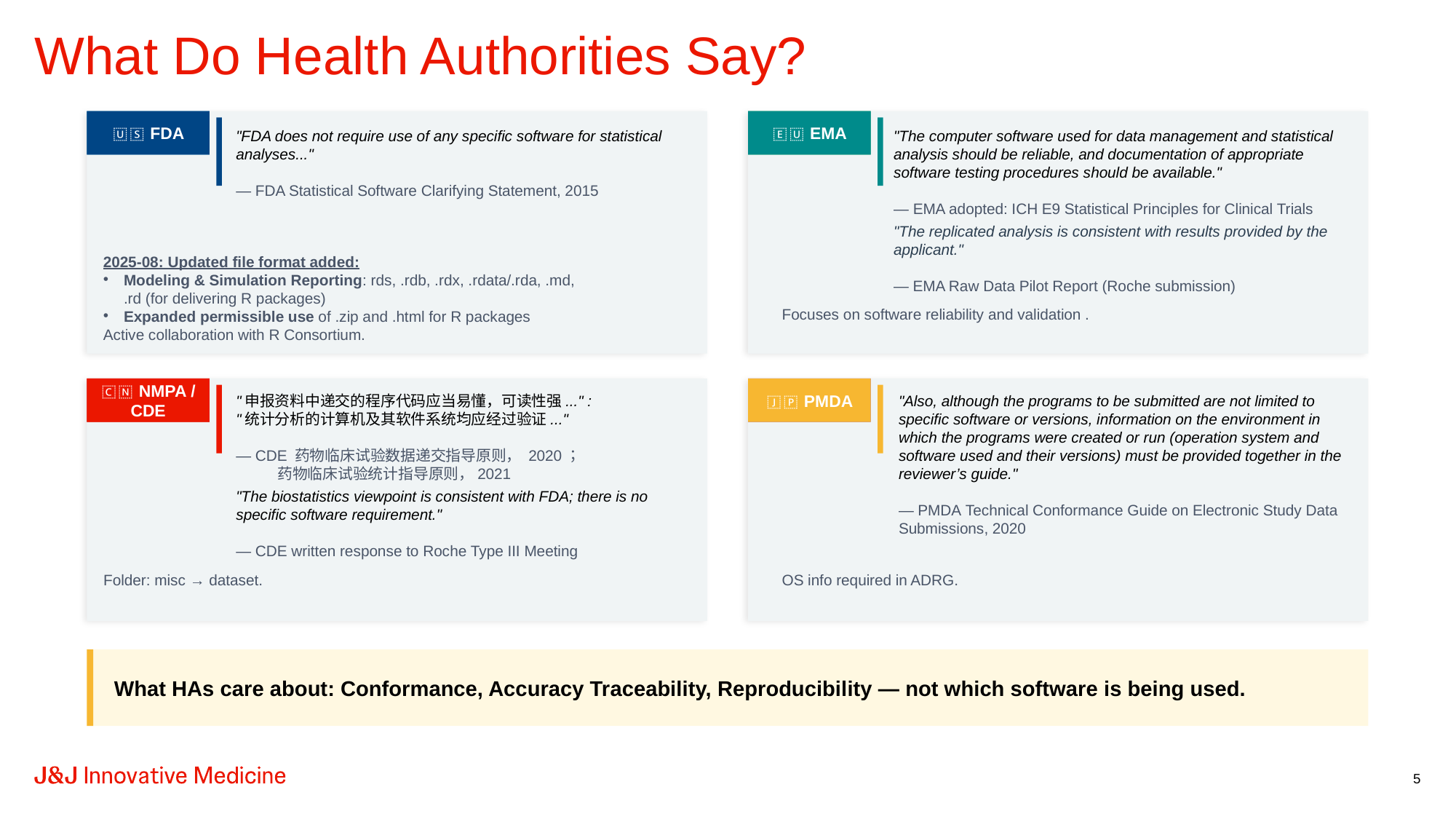

# What Do Health Authorities Say?

🇺🇸 FDA

🇪🇺 EMA

"FDA does not require use of any specific software for statistical analyses..."

— FDA Statistical Software Clarifying Statement, 2015
"The replicated analysis is consistent with results provided by the applicant."

— EMA Raw Data Pilot Report (Roche submission)
2025-08: Updated file format added:
Modeling & Simulation Reporting: rds, .rdb, .rdx, .rdata/.rda, .md, .rd (for delivering R packages)
Expanded permissible use of .zip and .html for R packages
Active collaboration with R Consortium.
Focuses on software reliability and validation .

🇨🇳 NMPA / CDE

🇯🇵 PMDA

"申报资料中递交的程序代码应当易懂，可读性强..." :
"统计分析的计算机及其软件系统均应经过验证..."

— CDE 药物临床试验数据递交指导原则， 2020；
           药物临床试验统计指导原则，2021

Folder: misc → dataset.

OS info required in ADRG.
"The biostatistics viewpoint is consistent with FDA; there is no specific software requirement."

— CDE written response to Roche Type III Meeting
"Also, although the programs to be submitted are not limited to specific software or versions, information on the environment in which the programs were created or run (operation system and software used and their versions) must be provided together in the reviewer’s guide."

— PMDA Technical Conformance Guide on Electronic Study Data Submissions, 2020

"The computer software used for data management and statistical analysis should be reliable, and documentation of appropriate software testing procedures should be available."

— EMA adopted: ICH E9 Statistical Principles for Clinical Trials

What HAs care about: Conformance, Accuracy Traceability, Reproducibility — not which software is being used.
5